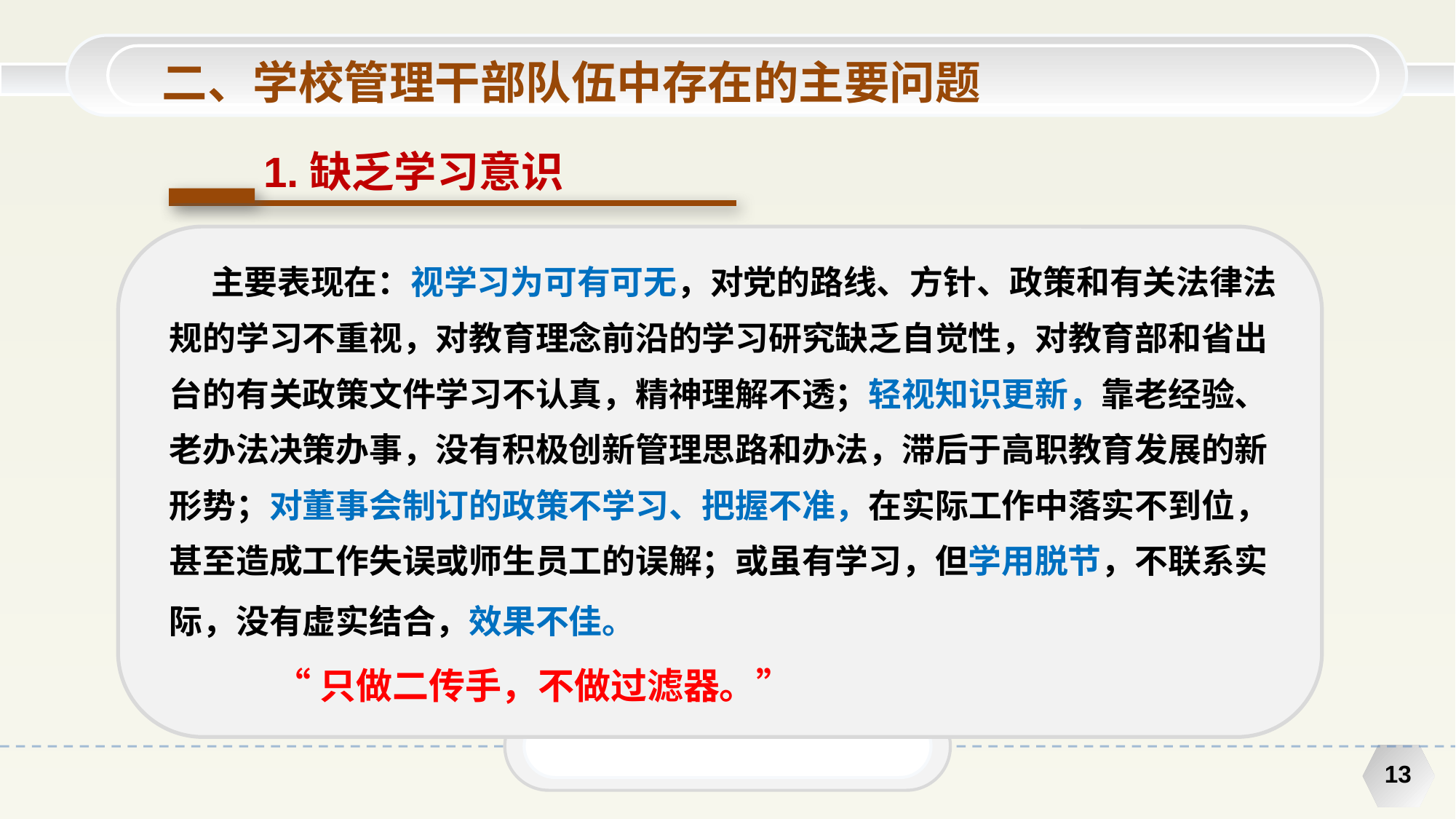

二、学校管理干部队伍中存在的主要问题
1.缺乏学习意识

    主要表现在：视学习为可有可无，对党的路线、方针、政策和有关法律法规的学习不重视，对教育理念前沿的学习研究缺乏自觉性，对教育部和省出台的有关政策文件学习不认真，精神理解不透；轻视知识更新，靠老经验、老办法决策办事，没有积极创新管理思路和办法，滞后于高职教育发展的新形势；对董事会制订的政策不学习、把握不准，在实际工作中落实不到位，甚至造成工作失误或师生员工的误解；或虽有学习，但学用脱节，不联系实际，没有虚实结合，效果不佳。
“只做二传手，不做过滤器。”